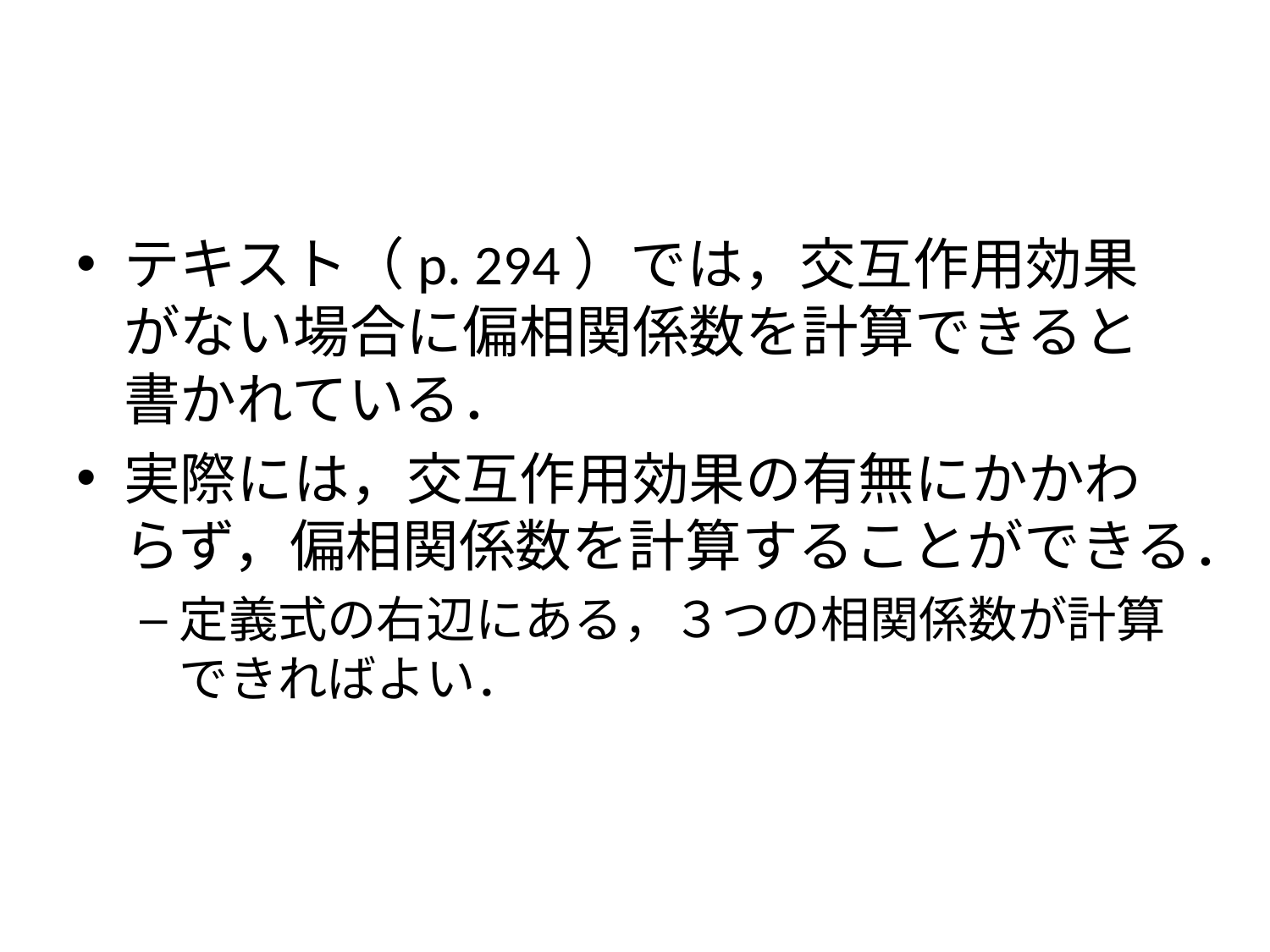

#
テキスト（p. 294）では，交互作用効果がない場合に偏相関係数を計算できると書かれている．
実際には，交互作用効果の有無にかかわらず，偏相関係数を計算することができる．
定義式の右辺にある，３つの相関係数が計算できればよい．